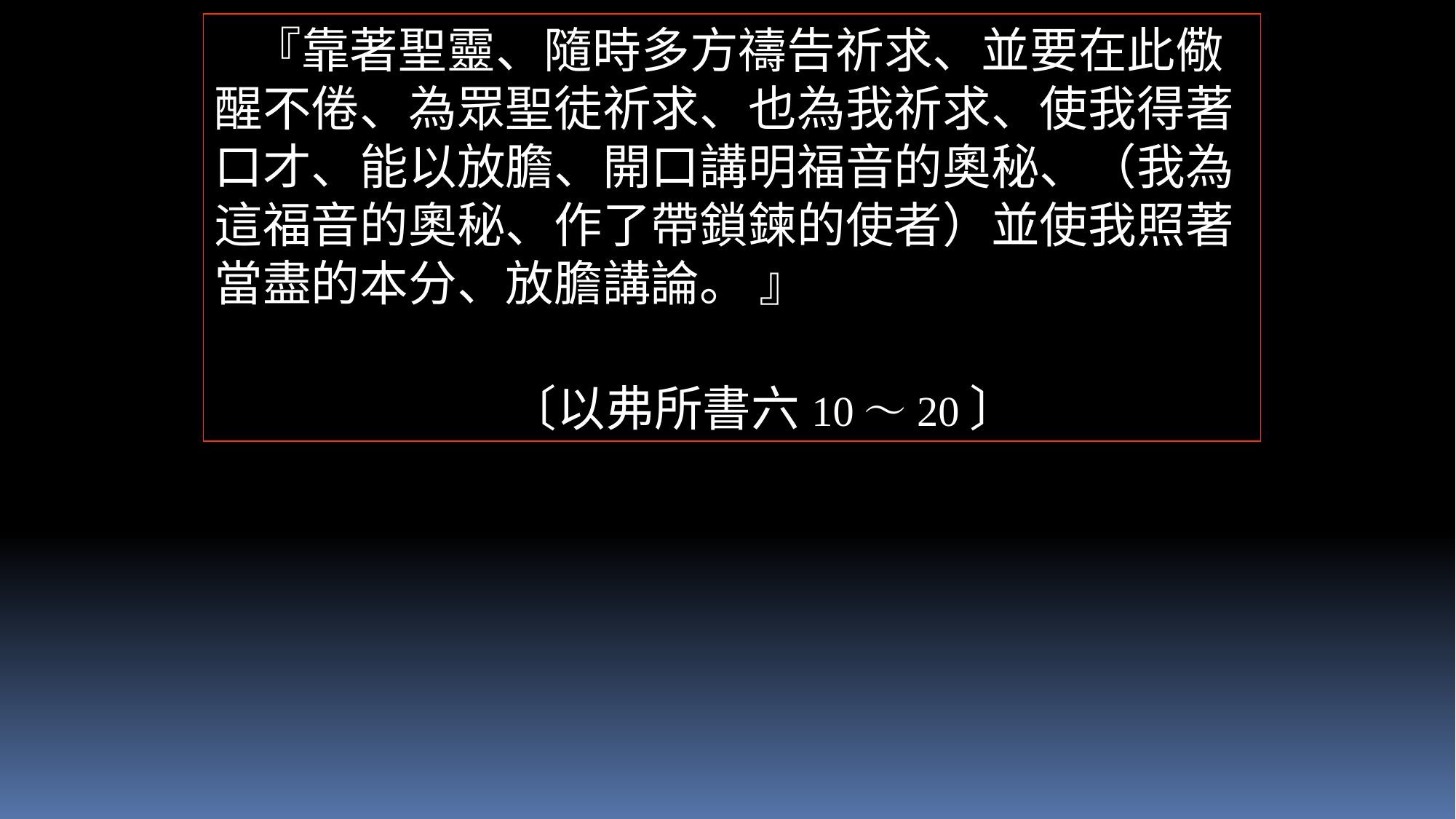

『靠著聖靈、隨時多方禱告祈求、並要在此儆醒不倦、為眾聖徒祈求、也為我祈求、使我得著口才、能以放膽、開口講明福音的奧秘、（我為這福音的奧秘、作了帶鎖鍊的使者）並使我照著當盡的本分、放膽講論。 』
                     〔以弗所書六10～20〕